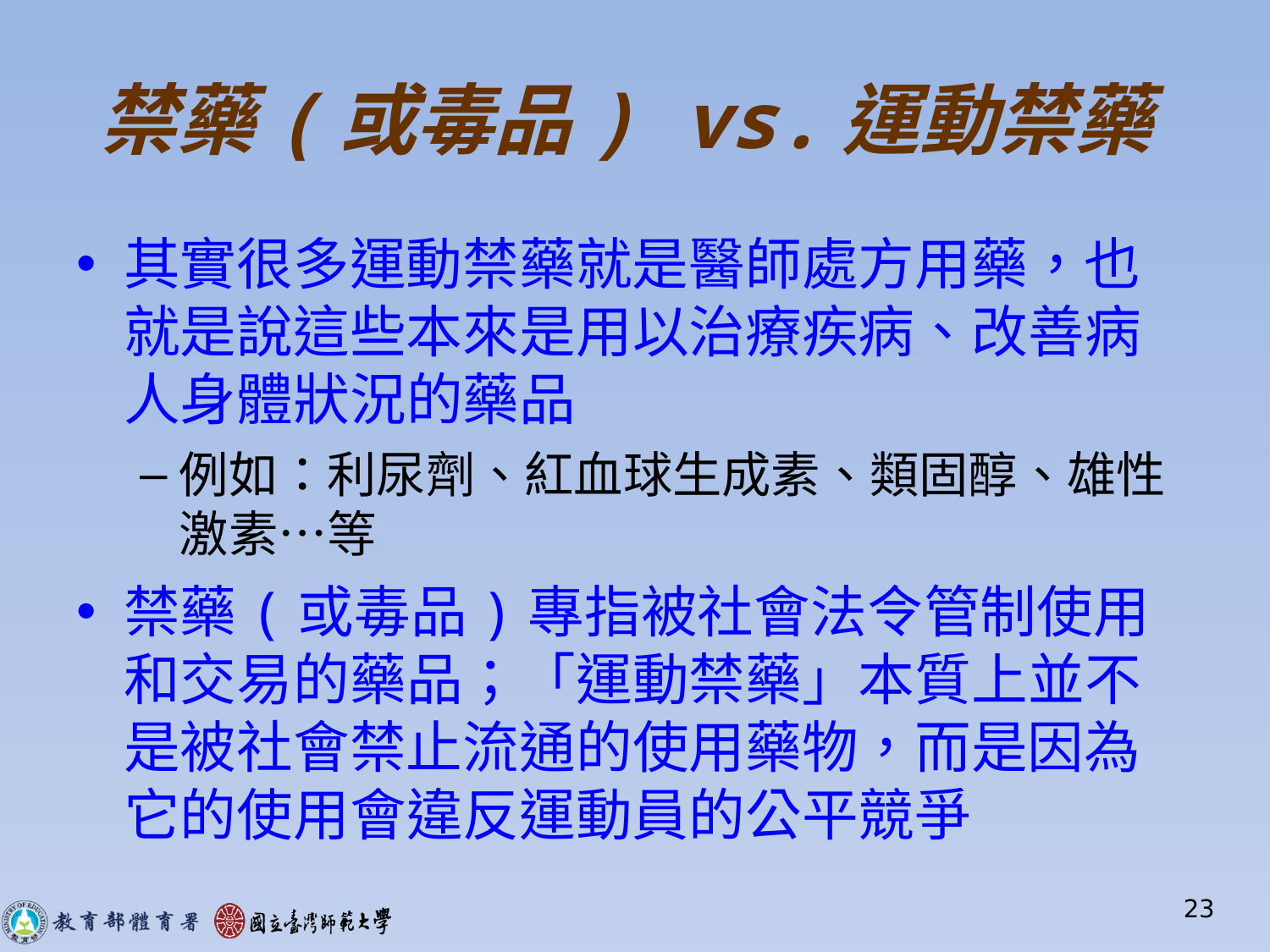

# 禁藥(或毒品) vs.運動禁藥
其實很多運動禁藥就是醫師處方用藥，也就是說這些本來是用以治療疾病、改善病人身體狀況的藥品
例如：利尿劑、紅血球生成素、類固醇、雄性激素…等
禁藥(或毒品)專指被社會法令管制使用和交易的藥品；「運動禁藥」本質上並不是被社會禁止流通的使用藥物，而是因為它的使用會違反運動員的公平競爭
23